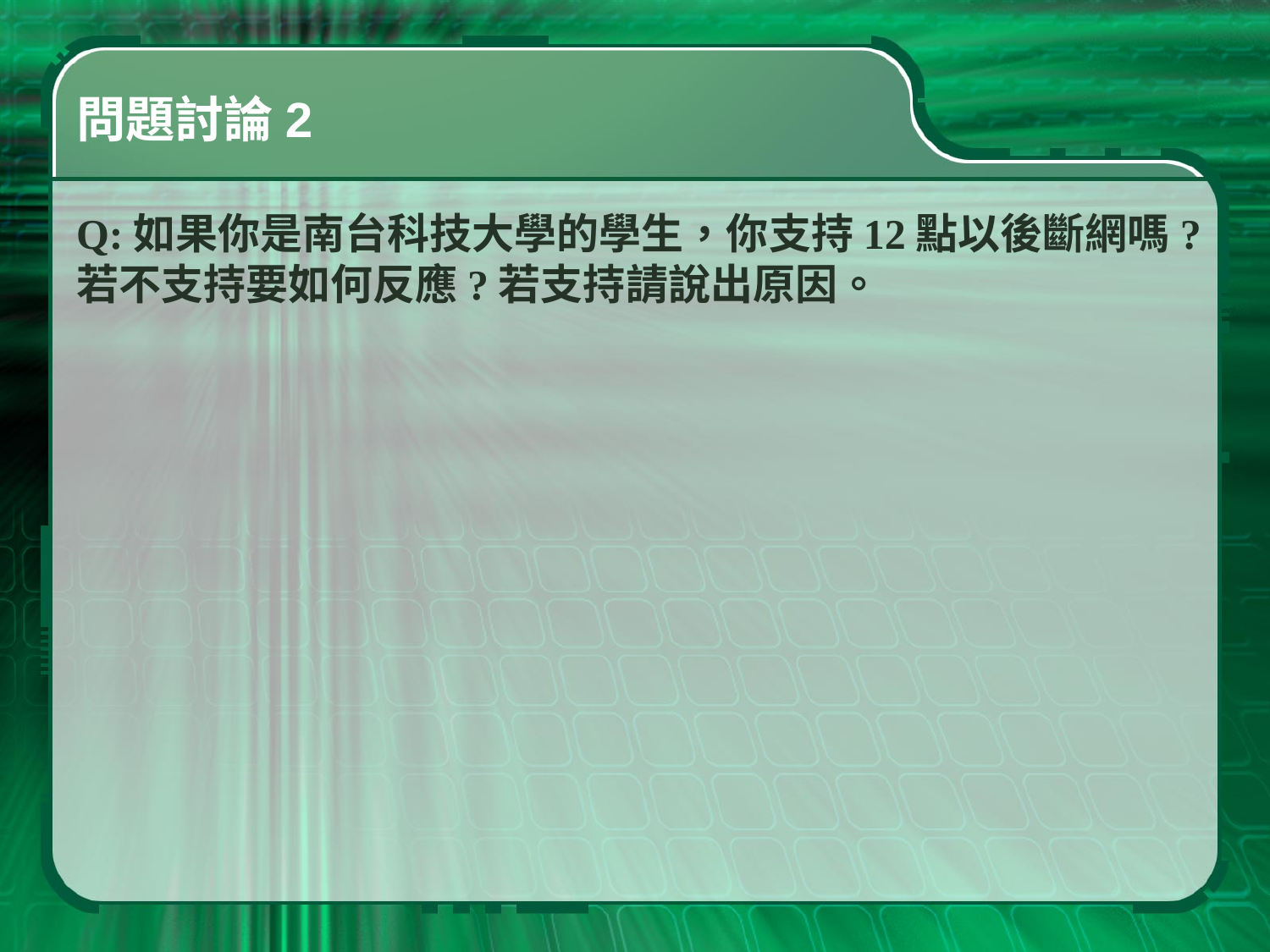

# 問題討論2
Q:如果你是南台科技大學的學生，你支持12點以後斷網嗎?若不支持要如何反應?若支持請說出原因。